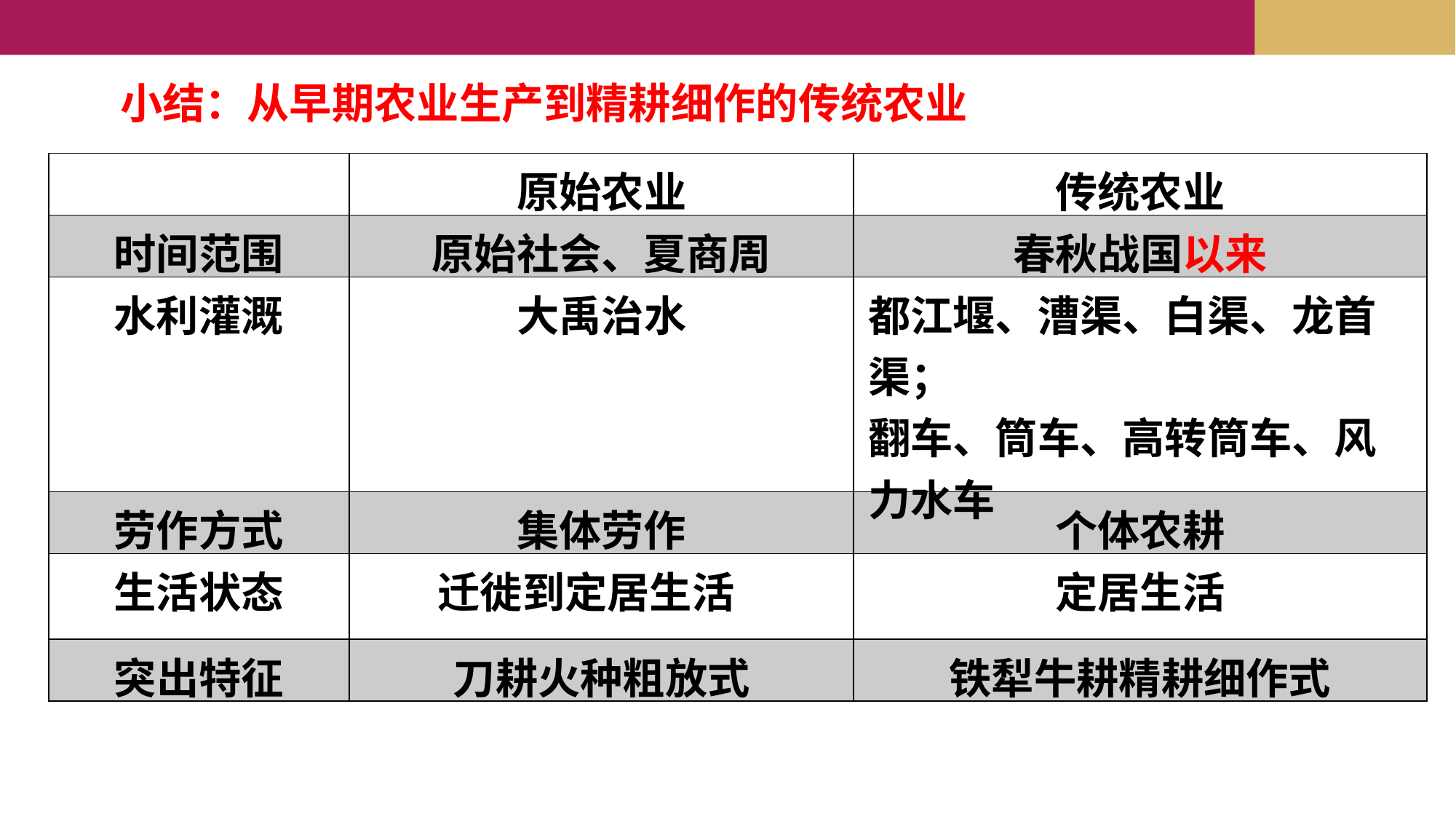

小结：从早期农业生产到精耕细作的传统农业
|  | 原始农业 | 传统农业 |
| --- | --- | --- |
| 时间范围 | 原始社会、夏商周 | 春秋战国以来 |
| 水利灌溉 | 大禹治水 | 都江堰、漕渠、白渠、龙首渠； 翻车、筒车、高转筒车、风力水车 |
| 劳作方式 | 集体劳作 | 个体农耕 |
| 生活状态 | 迁徙到定居生活 | 定居生活 |
| 突出特征 | 刀耕火种粗放式 | 铁犁牛耕精耕细作式 |